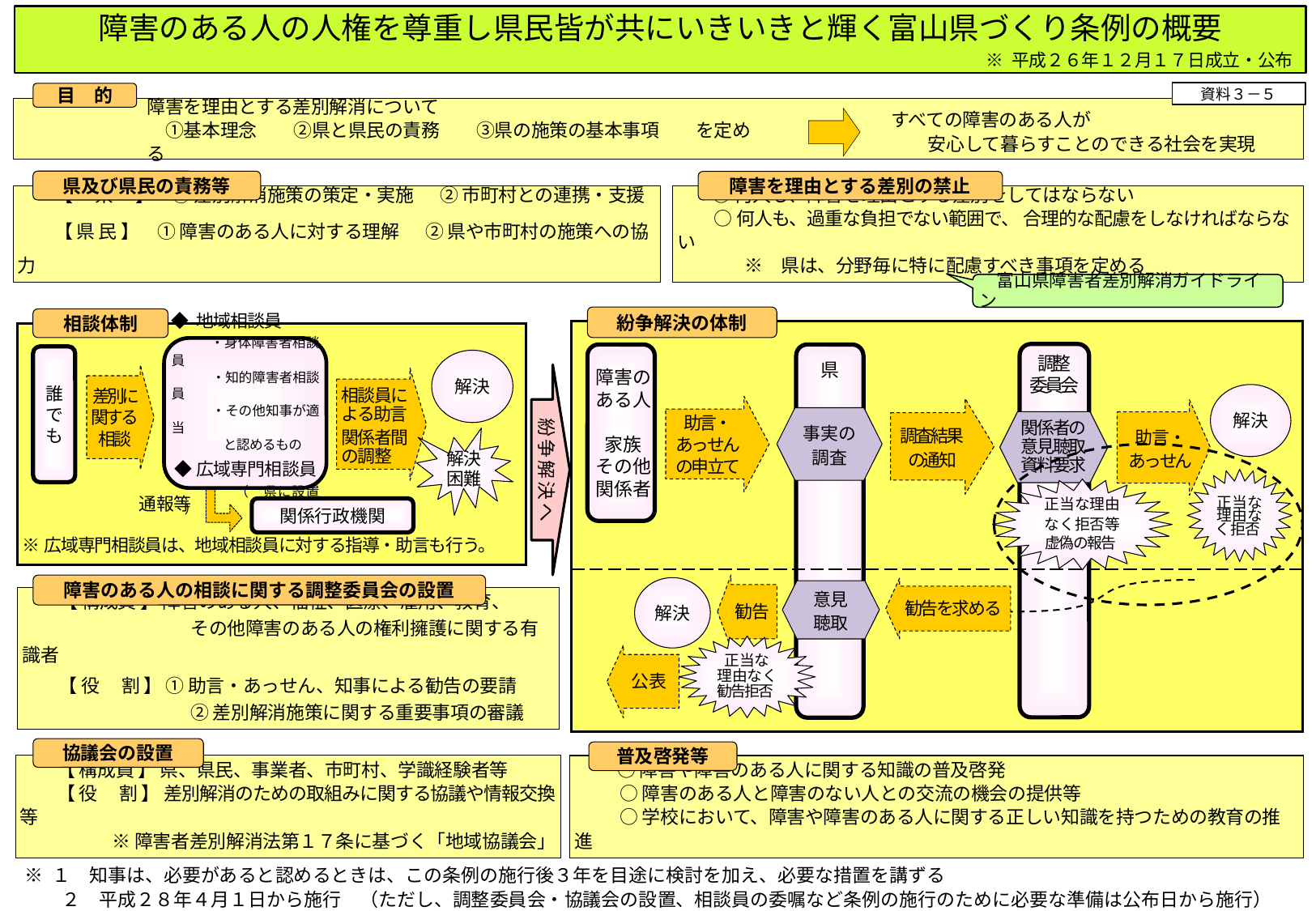

障害のある人の人権を尊重し県民皆が共にいきいきと輝く富山県づくり条例の概要

※ 平成２６年１２月１７日成立・公布
資料３－５
目　的
すべての障害のある人が
　　安心して暮らすことのできる社会を実現

障害を理由とする差別解消について
　①基本理念　　②県と県民の責務　　③県の施策の基本事項　　を定める

県及び県民の責務等
障害を理由とする差別の禁止
　　【　 県 　】　① 差別解消施策の策定・実施　  ② 市町村との連携・支援
　　【 県 民 】　① 障害のある人に対する理解　  ② 県や市町村の施策への協力
　　○ 何人も、障害を理由とする差別をしてはならない
　　○ 何人も、過重な負担でない範囲で、 合理的な配慮をしなければならない
  　　　※　県は、分野毎に特に配慮すべき事項を定める
　富山県障害者差別解消ガイドライン
紛争解決の体制

調整
委員会

障害の
ある人
家族
その他
関係者

県

解決
助言・
あっせん
の申立て
調査結果
の通知
助言・
あっせん
事実の
調査
関係者の
意見聴取
資料要求

正当な理由なく拒否
正当な理由
なく拒否等
虚偽の報告
勧告
解決
勧告を求める
意見
聴取
正当な
理由なく
勧告拒否
公表
相談体制

◆ 地域相談員
 　　・身体障害者相談員
　　　・知的障害者相談員
　　　・その他知事が適当
　　　　と認めるもの
 ◆広域専門相談員
　　　　（　県に設置　）
誰でも
解決
差別に関する
相談
紛争解決へ
相談員による助言
関係者間の調整
解決
困難
通報等

関係行政機関
※広域専門相談員は、地域相談員に対する指導・助言も行う。
障害のある人の相談に関する調整委員会の設置
　　【 構成員 】 障害のある人、福祉、医療、雇用、教育、
　　　　　　　　　 その他障害のある人の権利擁護に関する有識者
　　【 役　 割 】 ① 助言・あっせん、知事による勧告の要請
　　　　　　 　　　② 差別解消施策に関する重要事項の審議
協議会の設置
　　【 構成員 】 県、県民、事業者、市町村、学識経験者等
　　【 役　 割 】 差別解消のための取組みに関する協議や情報交換等
　※ 障害者差別解消法第１７条に基づく「地域協議会」
普及啓発等
 　　○ 障害や障害のある人に関する知識の普及啓発
 　　○ 障害のある人と障害のない人との交流の機会の提供等
 　　○ 学校において、障害や障害のある人に関する正しい知識を持つための教育の推進
※ １　知事は、必要があると認めるときは、この条例の施行後３年を目途に検討を加え、必要な措置を講ずる
　　２　平成２８年４月１日から施行　（ただし、調整委員会・協議会の設置、相談員の委嘱など条例の施行のために必要な準備は公布日から施行）